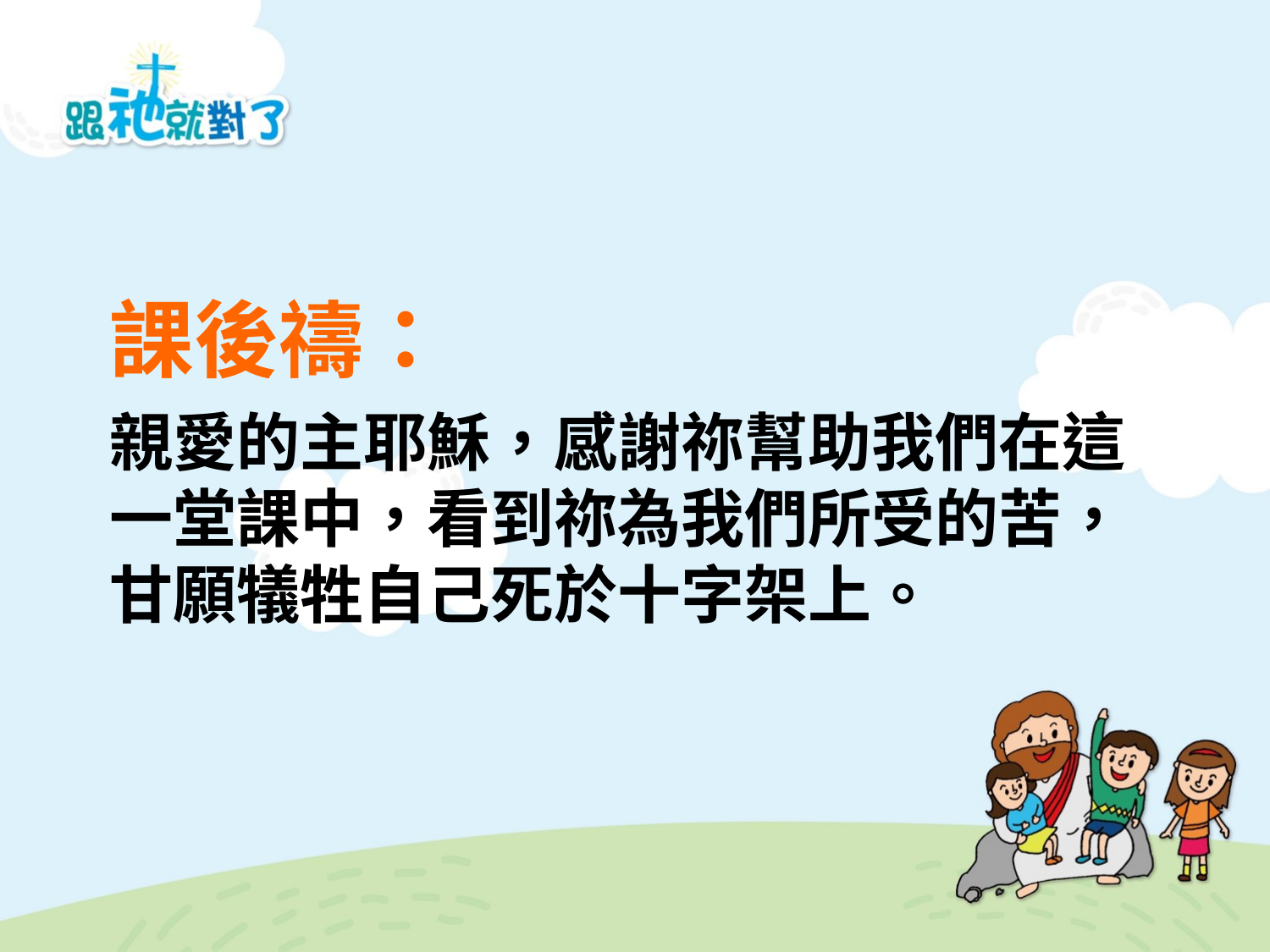

課後禱：
親愛的主耶穌，感謝祢幫助我們在這一堂課中，看到祢為我們所受的苦，甘願犠牲自己死於十字架上。